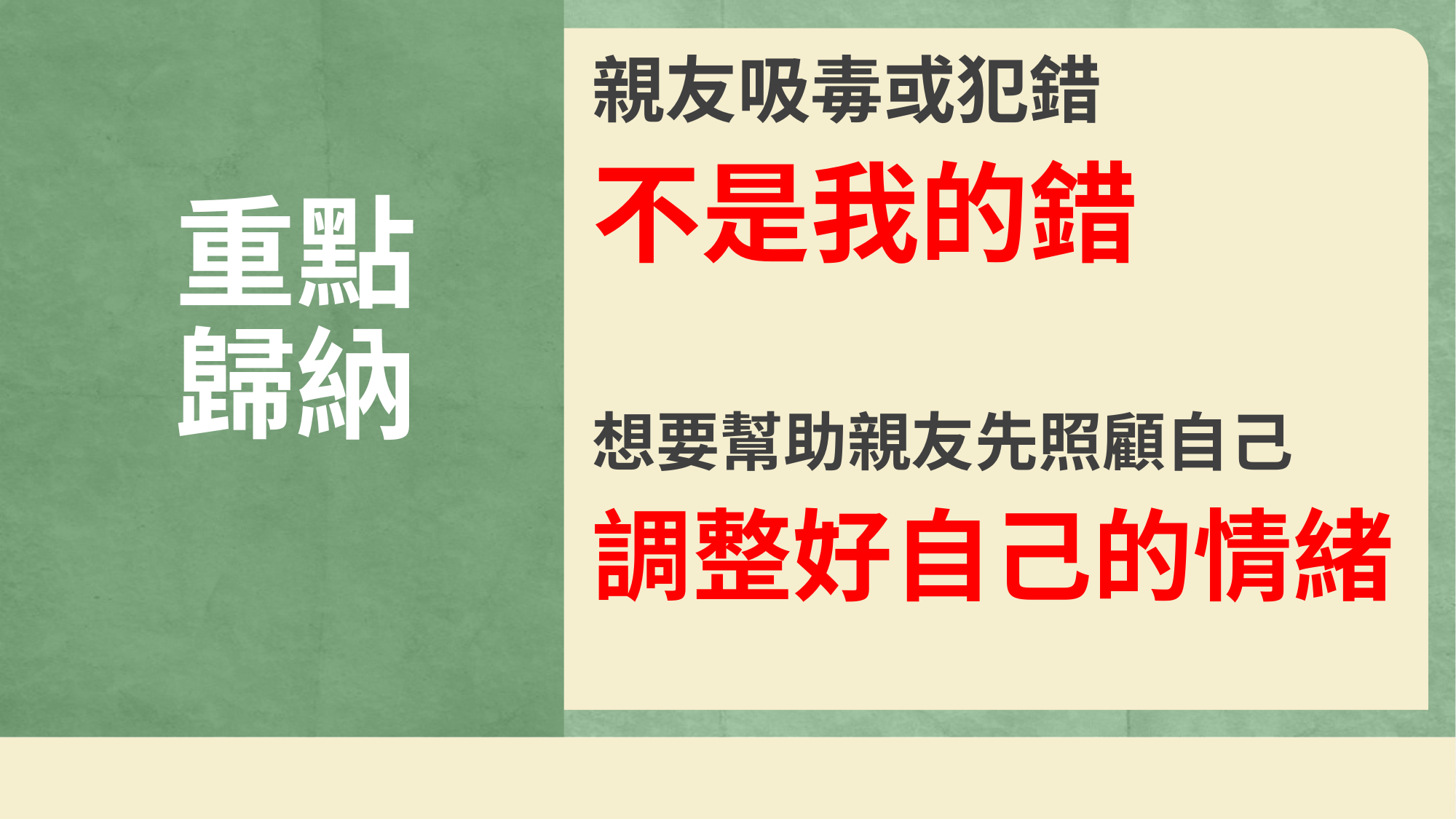

#
親友吸毒或犯錯
不是我的錯

想要幫助親友先照顧自己
調整好自己的情緒

重點
歸納